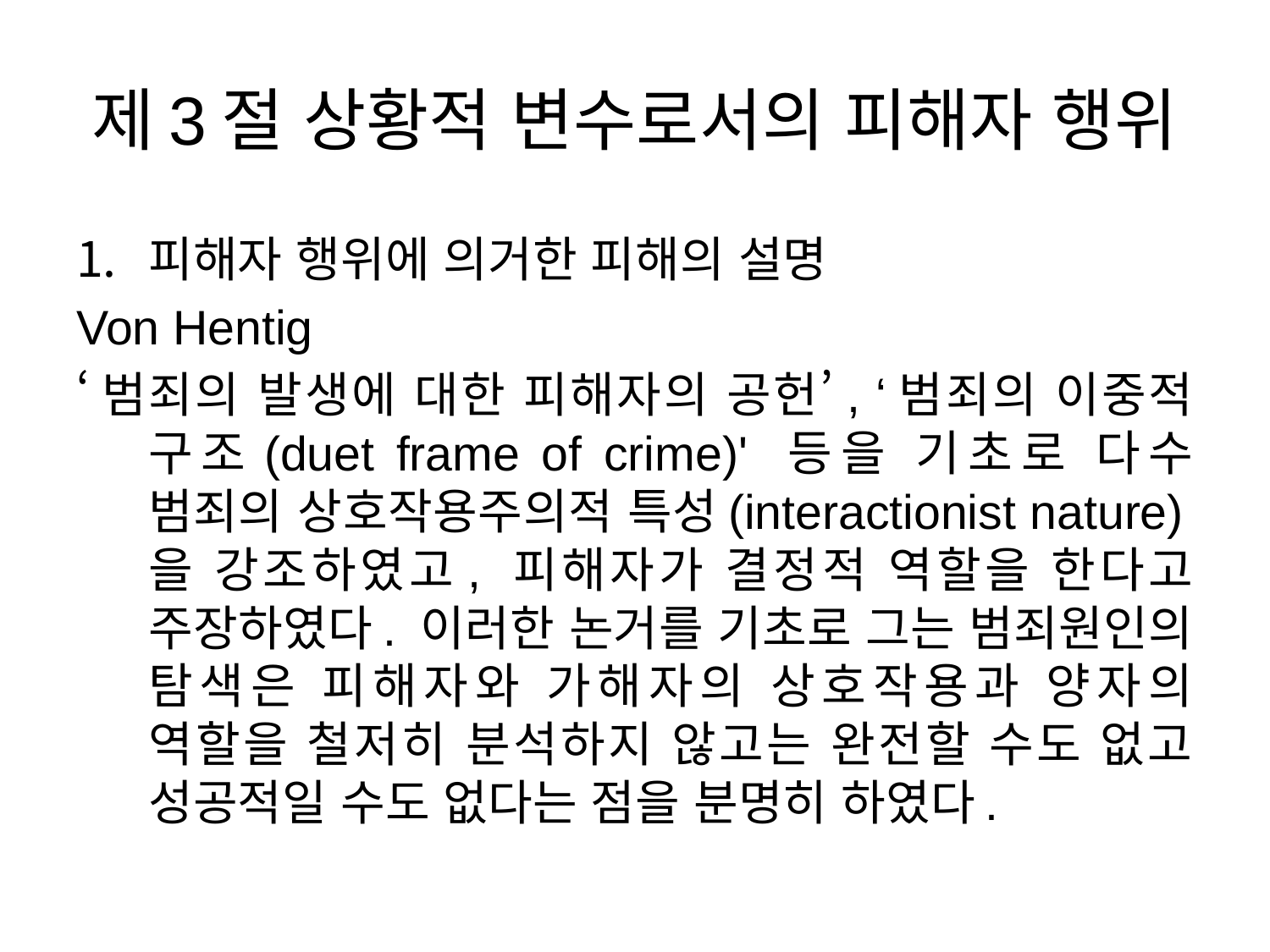

# 제3절 상황적 변수로서의 피해자 행위
피해자 행위에 의거한 피해의 설명
Von Hentig
‘범죄의 발생에 대한 피해자의 공헌’, ‘범죄의 이중적 구조(duet frame of crime)' 등을 기초로 다수 범죄의 상호작용주의적 특성(interactionist nature)을 강조하였고, 피해자가 결정적 역할을 한다고 주장하였다. 이러한 논거를 기초로 그는 범죄원인의 탐색은 피해자와 가해자의 상호작용과 양자의 역할을 철저히 분석하지 않고는 완전할 수도 없고 성공적일 수도 없다는 점을 분명히 하였다.